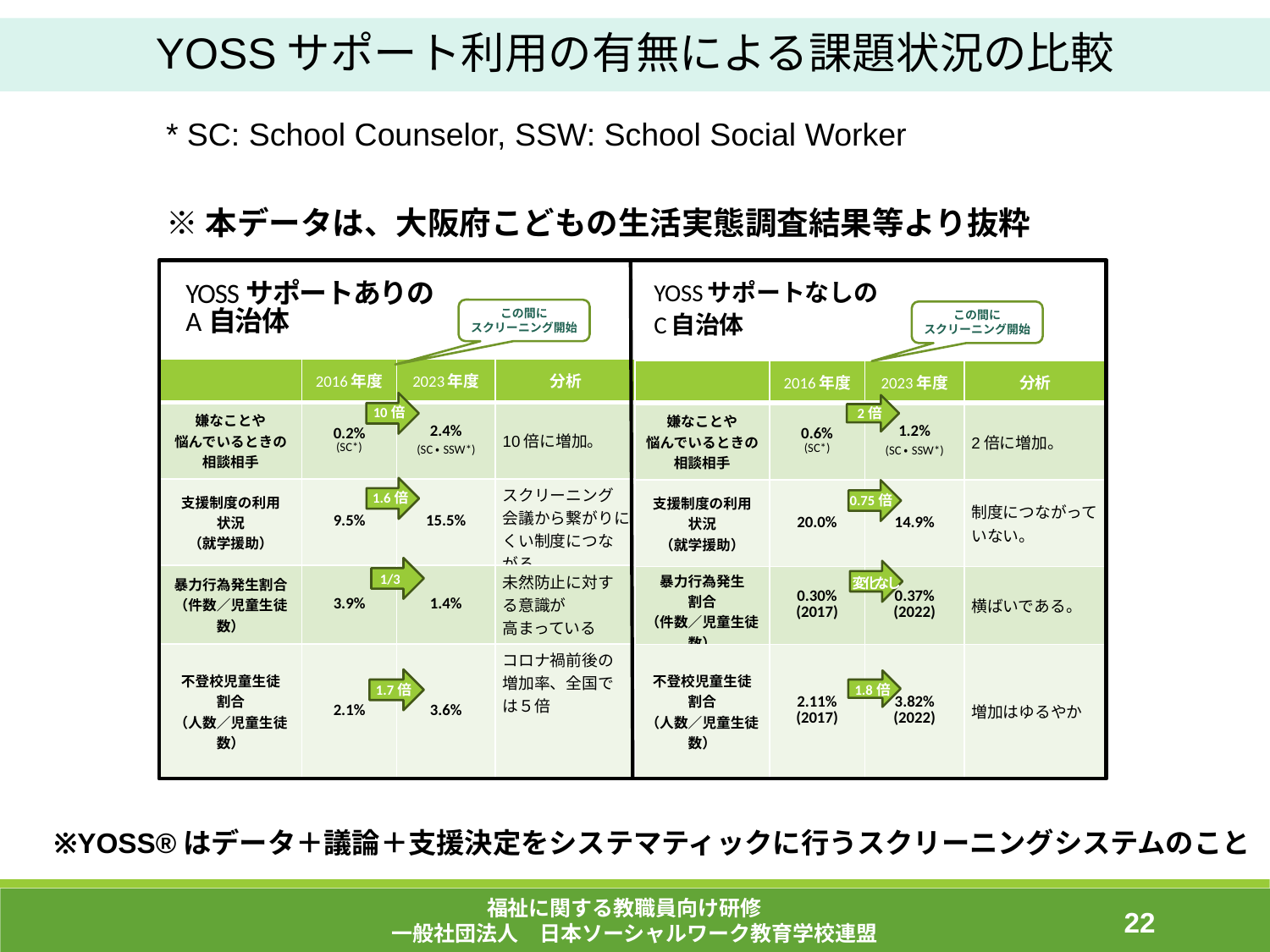

YOSSサポート利用の有無による課題状況の比較
* SC: School Counselor, SSW: School Social Worker
※本データは、大阪府こどもの生活実態調査結果等より抜粋

YOSSサポートなしの
C自治体
YOSSサポートありの
A自治体
この間に
スクリーニング開始
この間に
スクリーニング開始
|  | 2016年度 | 2023年度 | 分析 |
| --- | --- | --- | --- |
| 嫌なことや 悩んでいるときの 相談相手 | 0.2% (SC\*) | 2.4% (SC・SSW\*) | 10倍に増加。 |
| 支援制度の利用 状況 （就学援助） | 9.5% | 15.5% | スクリーニング会議から繋がりにくい制度につながる |
| 暴力行為発生割合 （件数／児童生徒数） | 3.9% | 1.4% | 未然防止に対する意識が 高まっている |
| 不登校児童生徒 割合 （人数／児童生徒数） | 2.1% | 3.6% | コロナ禍前後の増加率、全国では５倍 |
|  | 2016年度 | 2023年度 | 分析 |
| --- | --- | --- | --- |
| 嫌なことや 悩んでいるときの相談相手 | 0.6% (SC\*) | 1.2% (SC・SSW\*) | 2倍に増加。 |
| 支援制度の利用 状況 （就学援助） | 20.0% | 14.9% | 制度につながっていない。 |
| 暴力行為発生 割合 （件数／児童生徒数） | 0.30% (2017) | 0.37% (2022) | 横ばいである。 |
| 不登校児童生徒 割合 （人数／児童生徒数） | 2.11% (2017) | 3.82% (2022) | 増加はゆるやか |

10倍

2倍

1.6倍

0.75倍

1/3

変化なし

1.7倍

1.8倍
※YOSS®はデータ＋議論＋支援決定をシステマティックに行うスクリーニングシステムのこと
福祉に関する教職員向け研修
一般社団法人　日本ソーシャルワーク教育学校連盟
22